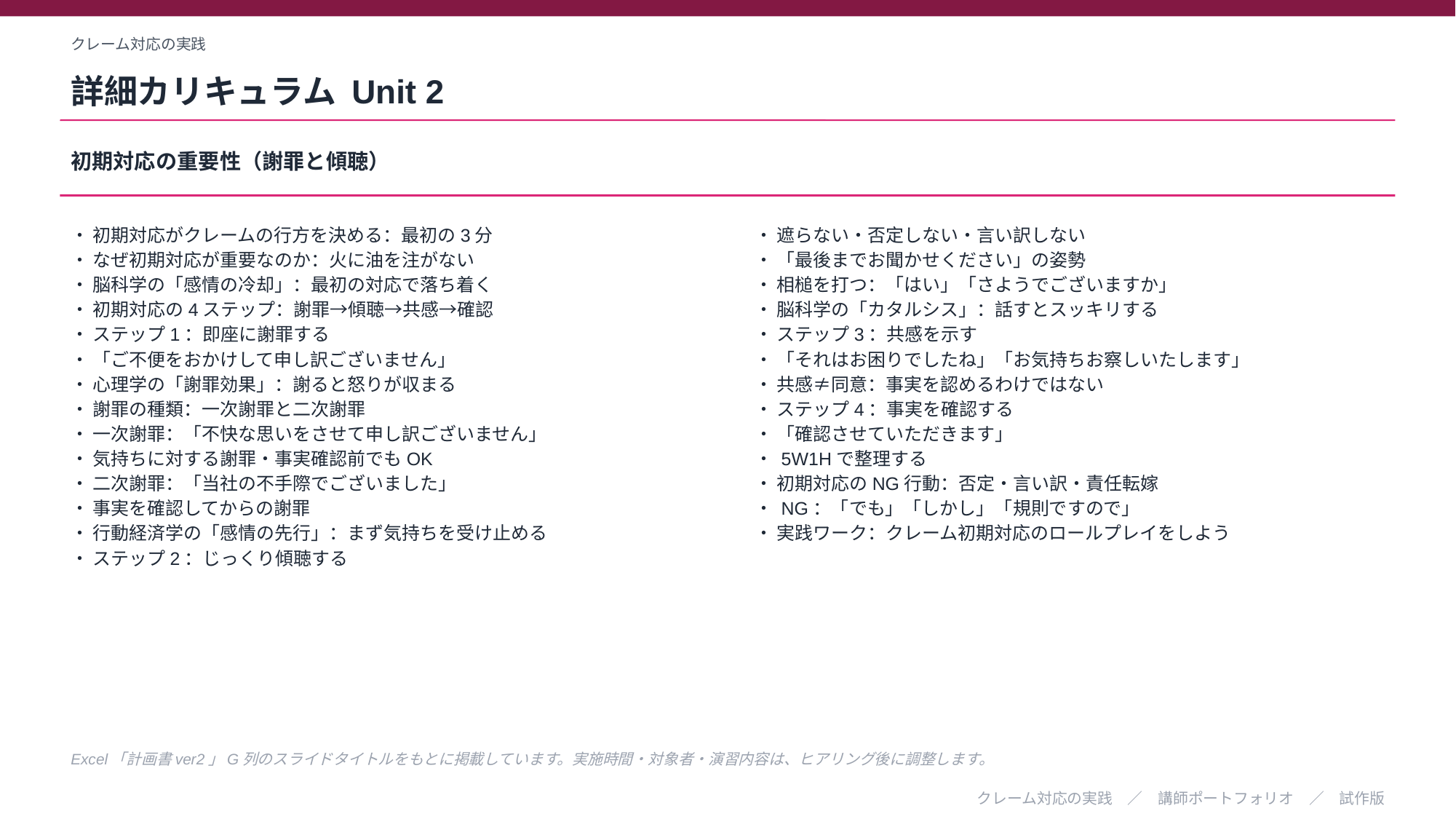

クレーム対応の実践
詳細カリキュラム Unit 2

初期対応の重要性（謝罪と傾聴）

・ 初期対応がクレームの行方を決める：最初の3分
・ なぜ初期対応が重要なのか：火に油を注がない
・ 脳科学の「感情の冷却」：最初の対応で落ち着く
・ 初期対応の4ステップ：謝罪→傾聴→共感→確認
・ ステップ1：即座に謝罪する
・ 「ご不便をおかけして申し訳ございません」
・ 心理学の「謝罪効果」：謝ると怒りが収まる
・ 謝罪の種類：一次謝罪と二次謝罪
・ 一次謝罪：「不快な思いをさせて申し訳ございません」
・ 気持ちに対する謝罪・事実確認前でもOK
・ 二次謝罪：「当社の不手際でございました」
・ 事実を確認してからの謝罪
・ 行動経済学の「感情の先行」：まず気持ちを受け止める
・ ステップ2：じっくり傾聴する
・ 遮らない・否定しない・言い訳しない
・ 「最後までお聞かせください」の姿勢
・ 相槌を打つ：「はい」「さようでございますか」
・ 脳科学の「カタルシス」：話すとスッキリする
・ ステップ3：共感を示す
・ 「それはお困りでしたね」「お気持ちお察しいたします」
・ 共感≠同意：事実を認めるわけではない
・ ステップ4：事実を確認する
・ 「確認させていただきます」
・ 5W1Hで整理する
・ 初期対応のNG行動：否定・言い訳・責任転嫁
・ NG：「でも」「しかし」「規則ですので」
・ 実践ワーク：クレーム初期対応のロールプレイをしよう
Excel「計画書ver2」G列のスライドタイトルをもとに掲載しています。実施時間・対象者・演習内容は、ヒアリング後に調整します。
クレーム対応の実践　／　講師ポートフォリオ　／　試作版